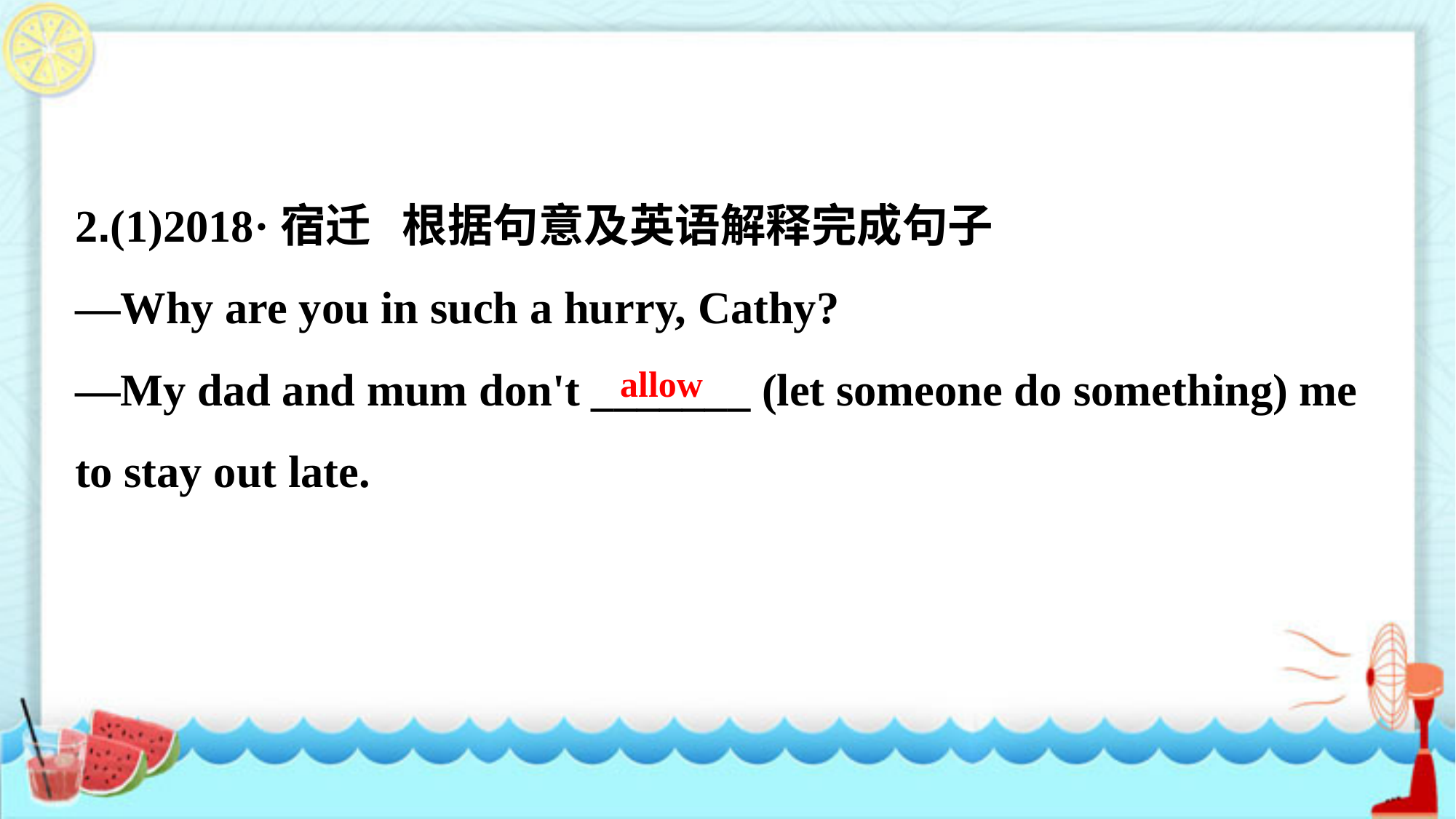

2.(1)2018·宿迁   根据句意及英语解释完成句子
—Why are you in such a hurry, Cathy?
—My dad and mum don't _______ (let someone do something) me to stay out late.

allow